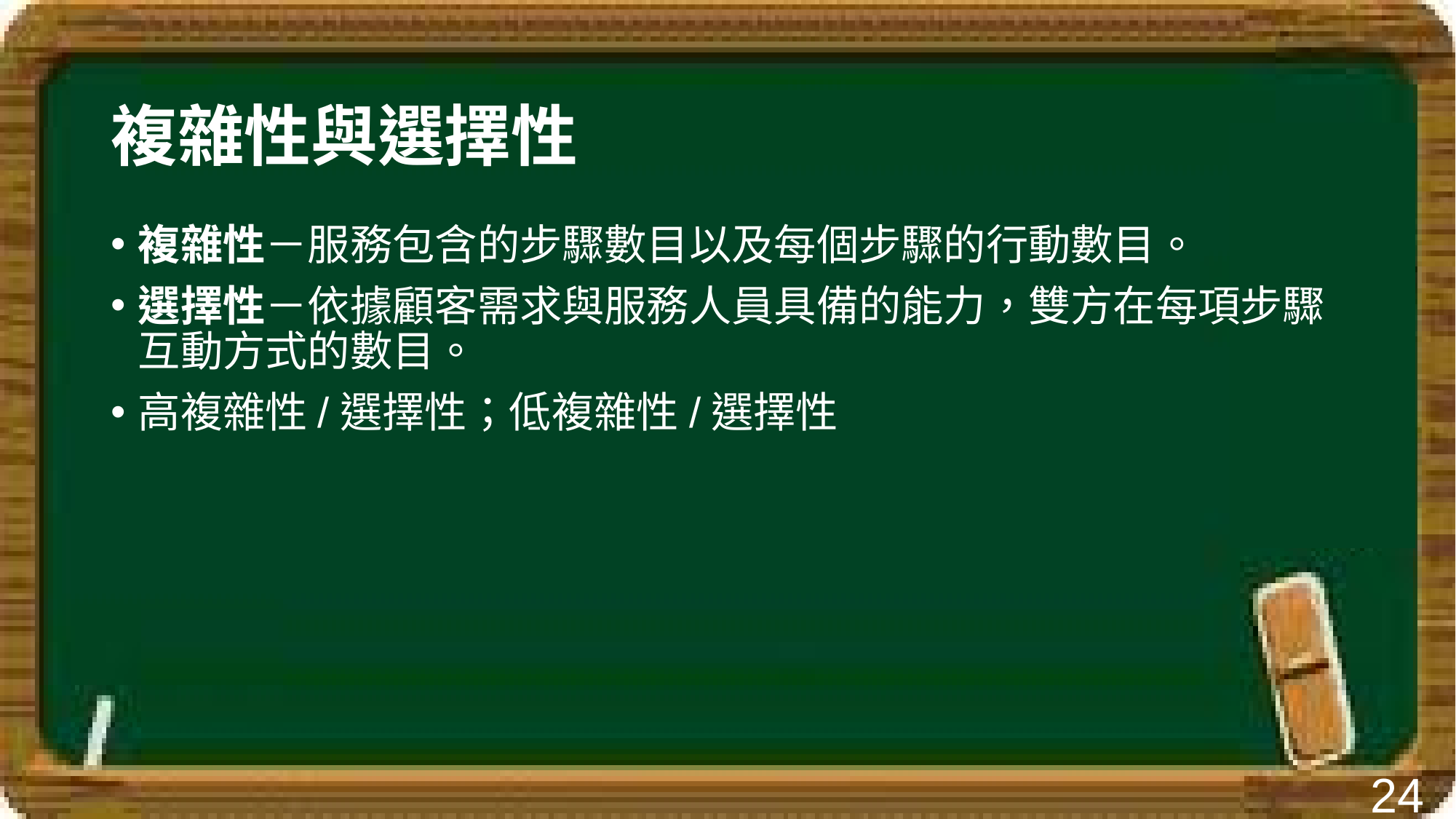

# 複雜性與選擇性
複雜性－服務包含的步驟數目以及每個步驟的行動數目。
選擇性－依據顧客需求與服務人員具備的能力，雙方在每項步驟互動方式的數目。
高複雜性/選擇性；低複雜性/選擇性
24